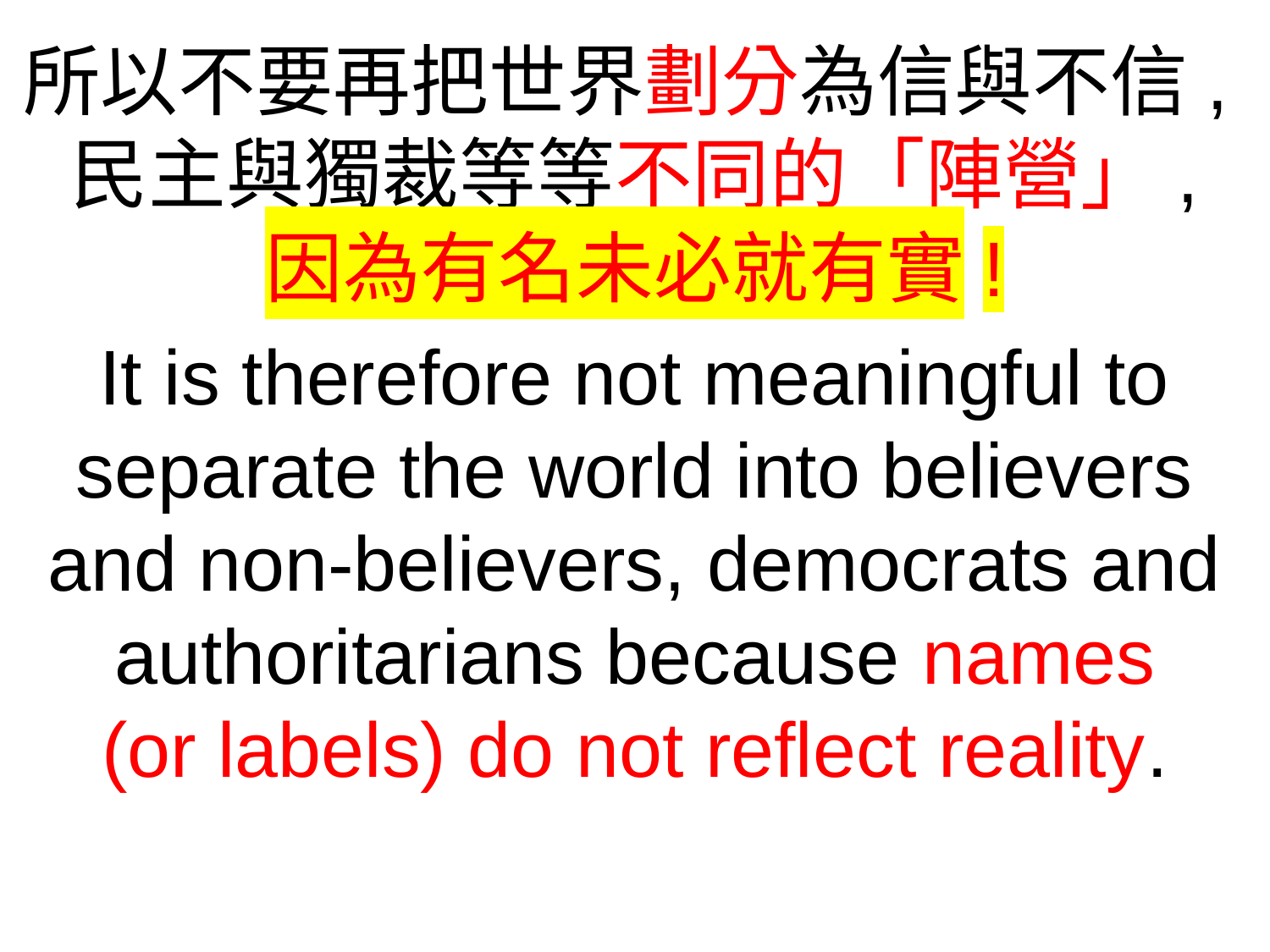

所以不要再把世界劃分為信與不信,民主與獨裁等等不同的「陣營」,
因為有名未必就有實!
It is therefore not meaningful to separate the world into believers and non-believers, democrats and authoritarians because names
(or labels) do not reflect reality.